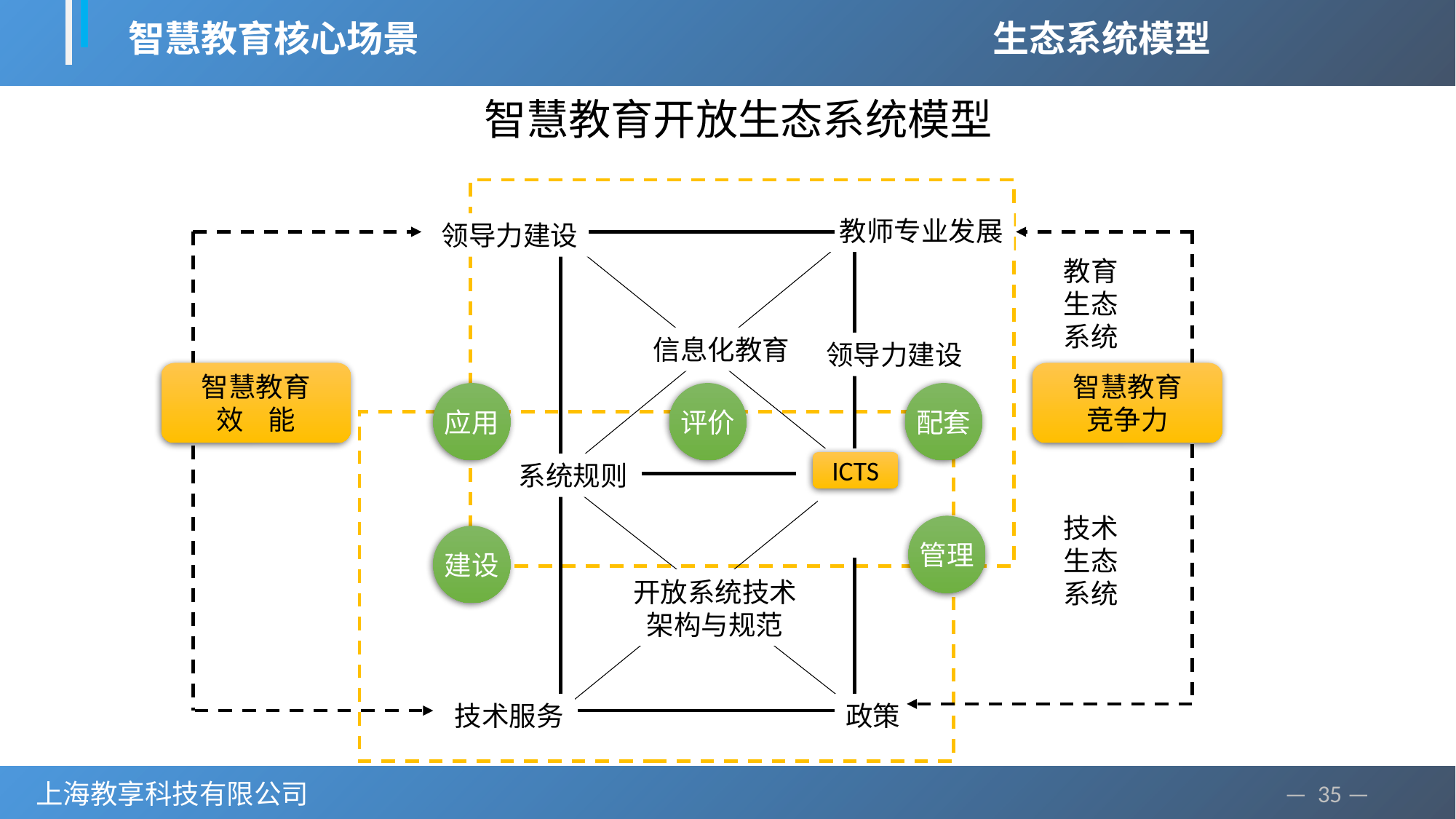

智慧教育核心场景                                                                      生态系统模型
智慧教育开放生态系统模型

教师专业发展
领导力建设
教育生态系统
信息化教育
领导力建设
智慧教育
效    能
智慧教育
竞争力
评价
应用
配套

ICTS
系统规则
技术生态系统
管理
建设
开放系统技术
架构与规范
技术服务
政策